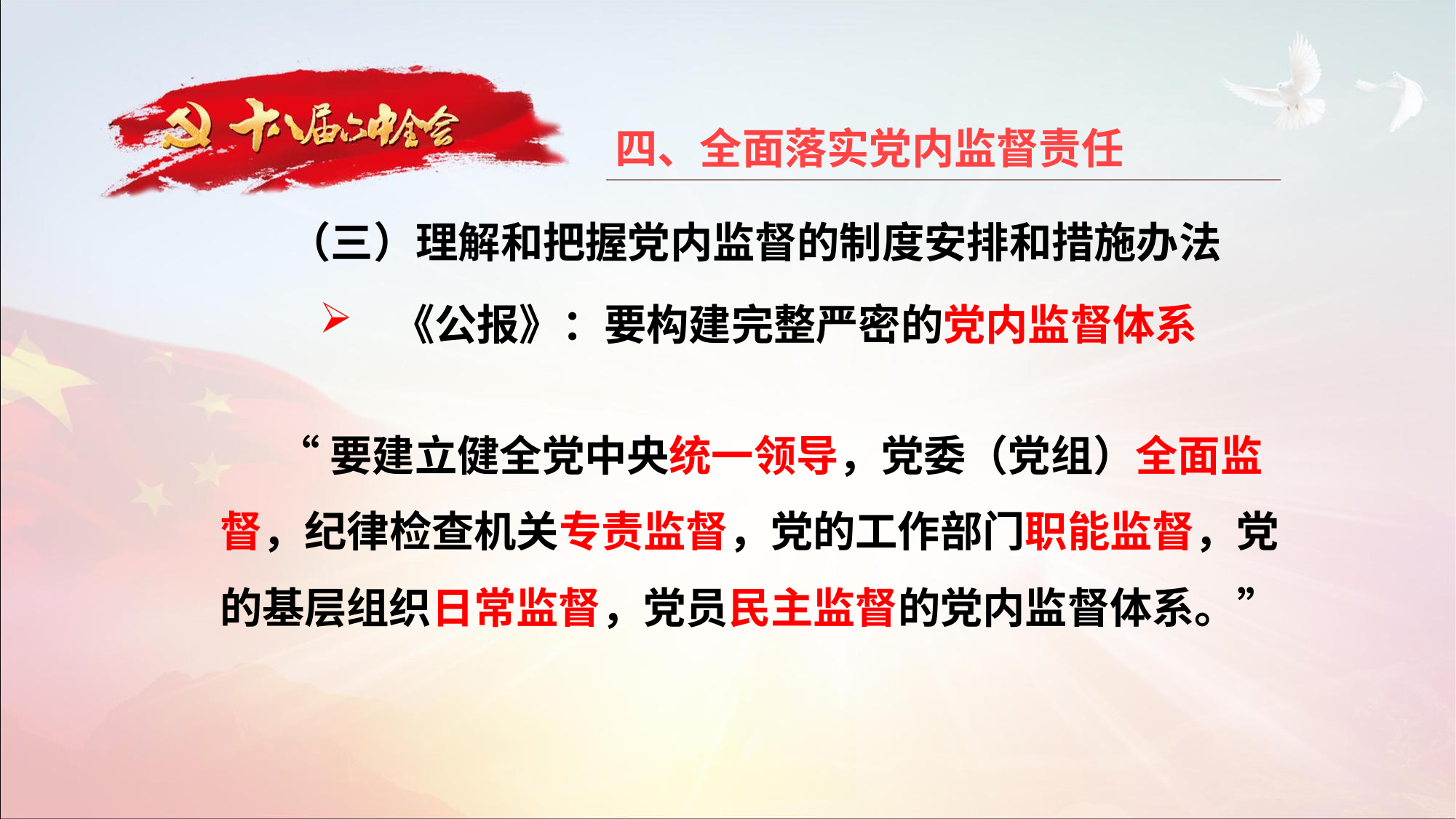

四、全面落实党内监督责任
（三）理解和把握党内监督的制度安排和措施办法

   《公报》：要构建完整严密的党内监督体系
      “要建立健全党中央统一领导，党委（党组）全面监督，纪律检查机关专责监督，党的工作部门职能监督，党的基层组织日常监督，党员民主监督的党内监督体系。”